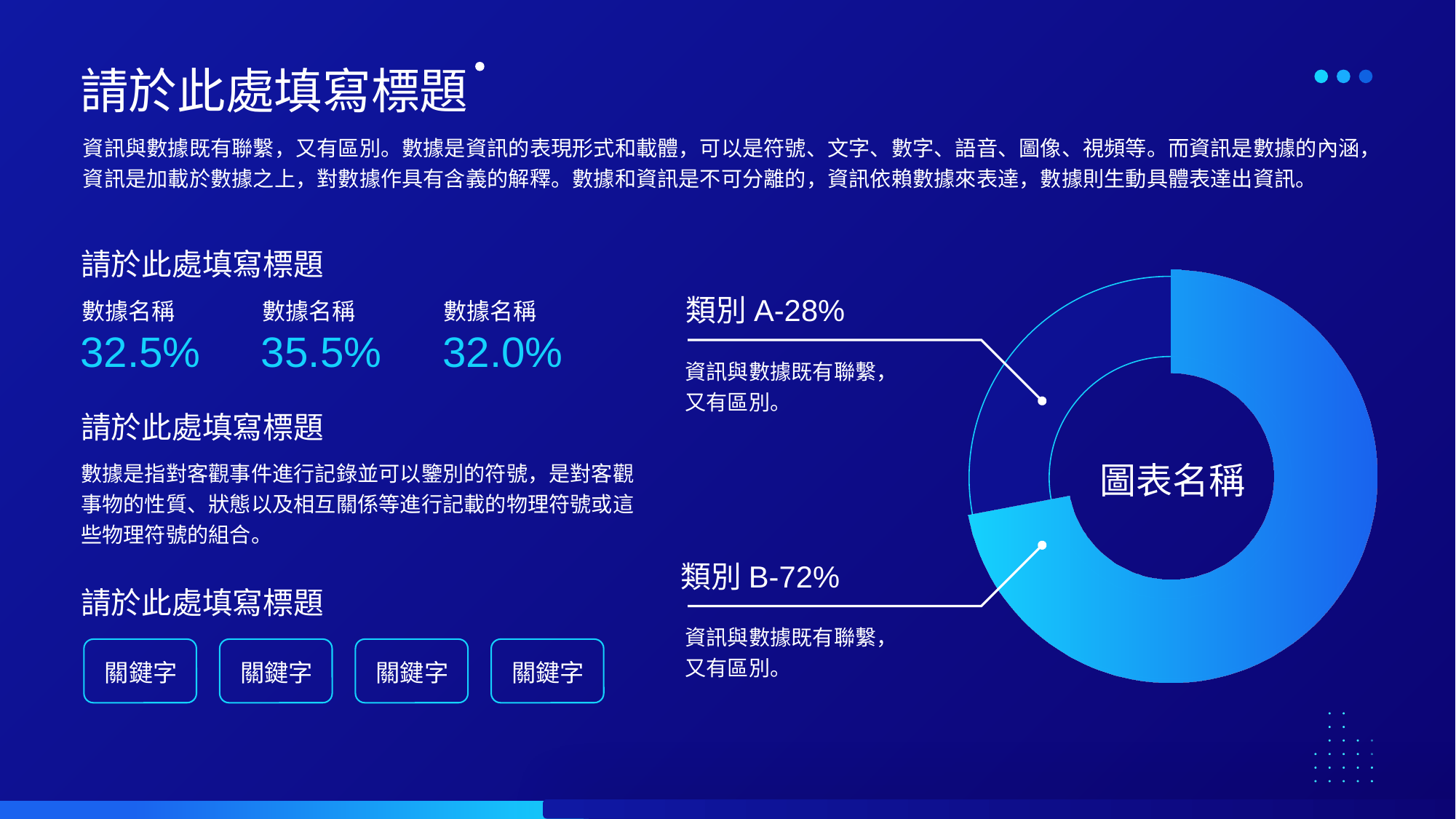

請於此處填寫標題

資訊與數據既有聯繫，又有區別。數據是資訊的表現形式和載體，可以是符號、文字、數字、語音、圖像、視頻等。而資訊是數據的內涵，資訊是加載於數據之上，對數據作具有含義的解釋。數據和資訊是不可分離的，資訊依賴數據來表達，數據則生動具體表達出資訊。
請於此處填寫標題

### Chart

| Category | 销售额 |
|---|---|
類別A-28%
數據名稱
數據名稱
數據名稱
32.5%
35.5%
32.0%

資訊與數據既有聯繫，又有區別。
請於此處填寫標題
數據是指對客觀事件進行記錄並可以鑒別的符號，是對客觀事物的性質、狀態以及相互關係等進行記載的物理符號或這些物理符號的組合。
圖表名稱

類別B-72%
請於此處填寫標題
資訊與數據既有聯繫，又有區別。

關鍵字

關鍵字

關鍵字

關鍵字